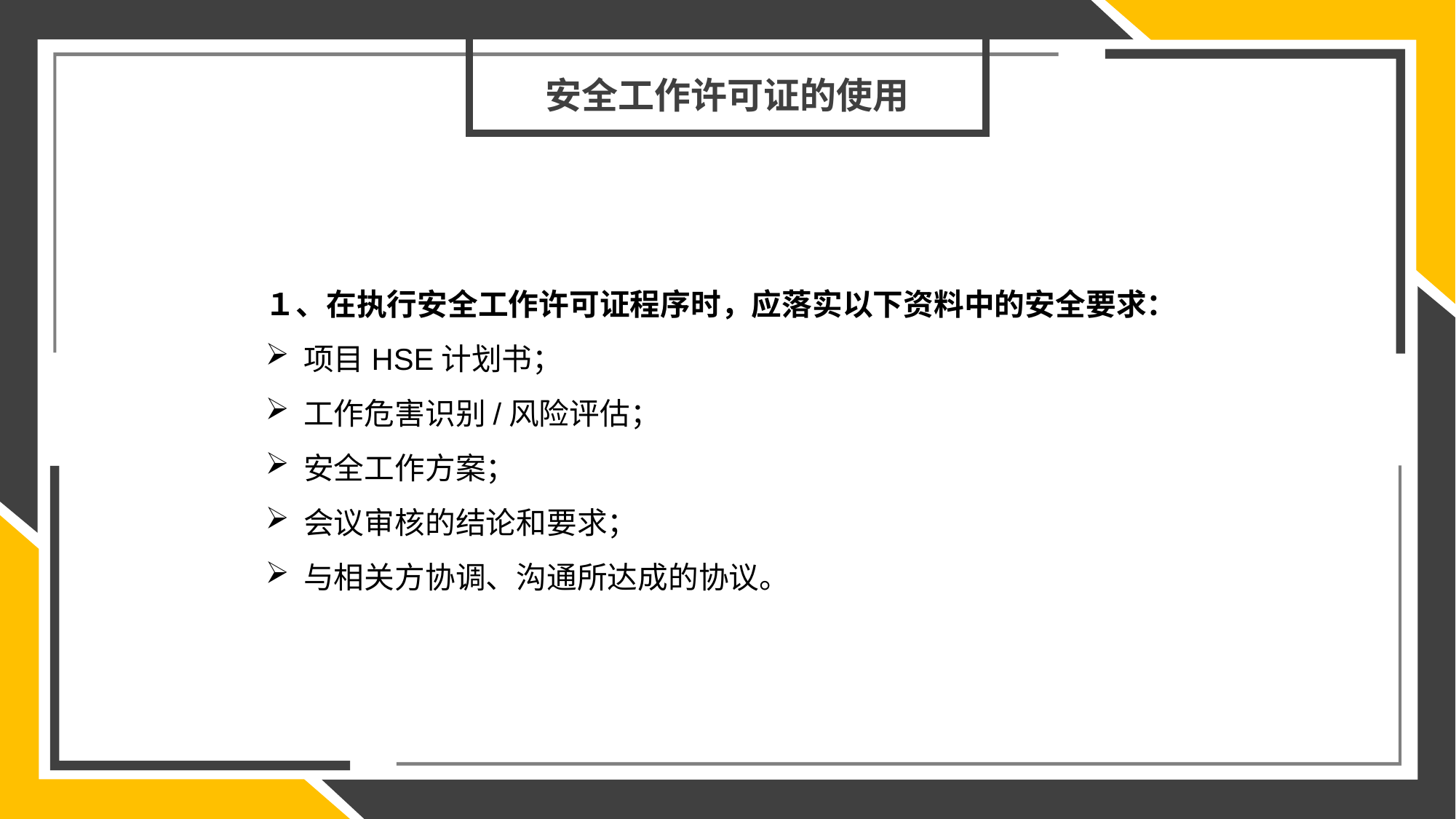

安全工作许可证的使用
１、在执行安全工作许可证程序时，应落实以下资料中的安全要求：
 项目HSE计划书；
 工作危害识别/风险评估；
 安全工作方案；
 会议审核的结论和要求；
 与相关方协调、沟通所达成的协议。